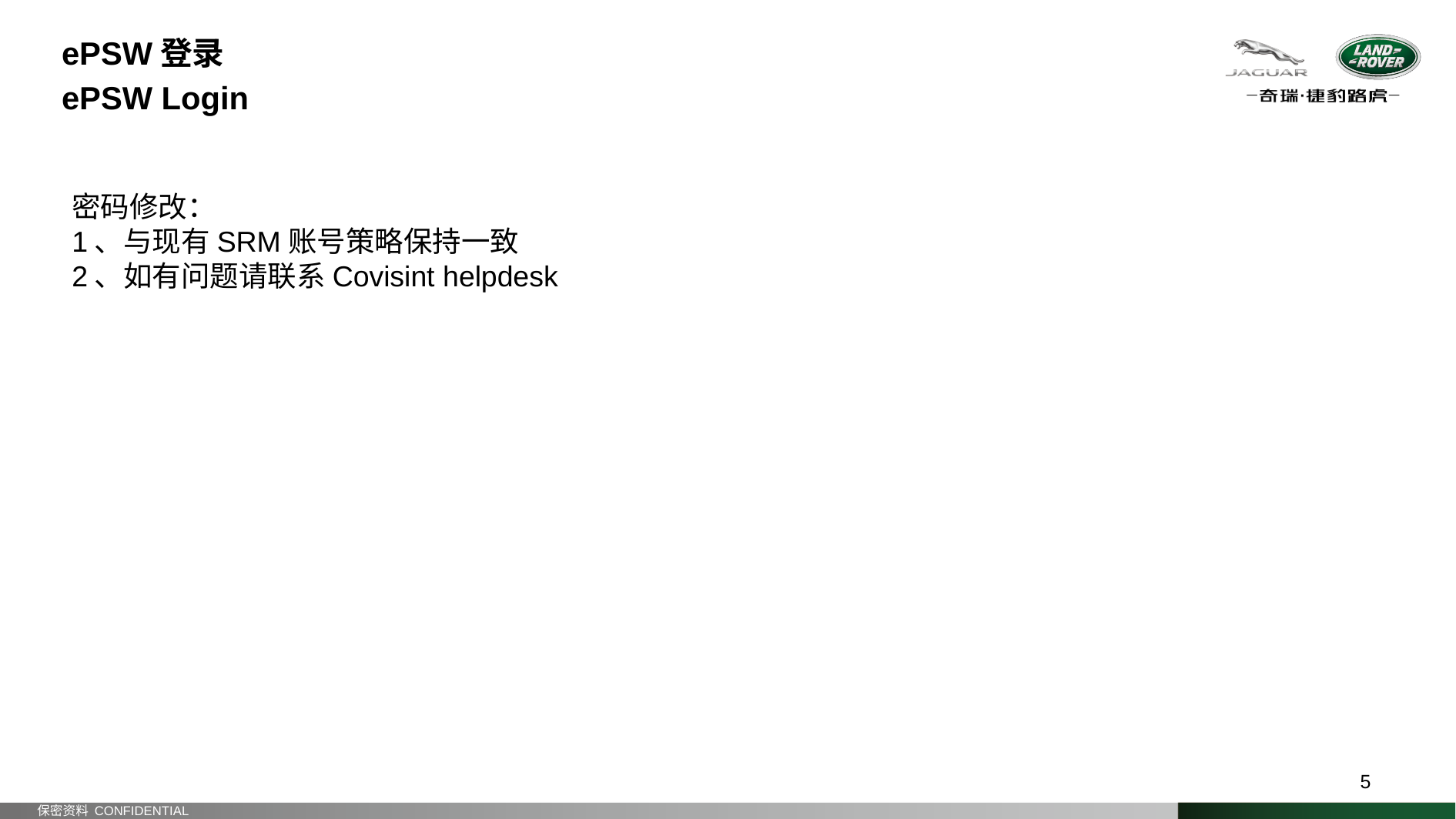

ePSW登录
ePSW Login
密码修改：
1、与现有SRM账号策略保持一致
2、如有问题请联系Covisint helpdesk

5